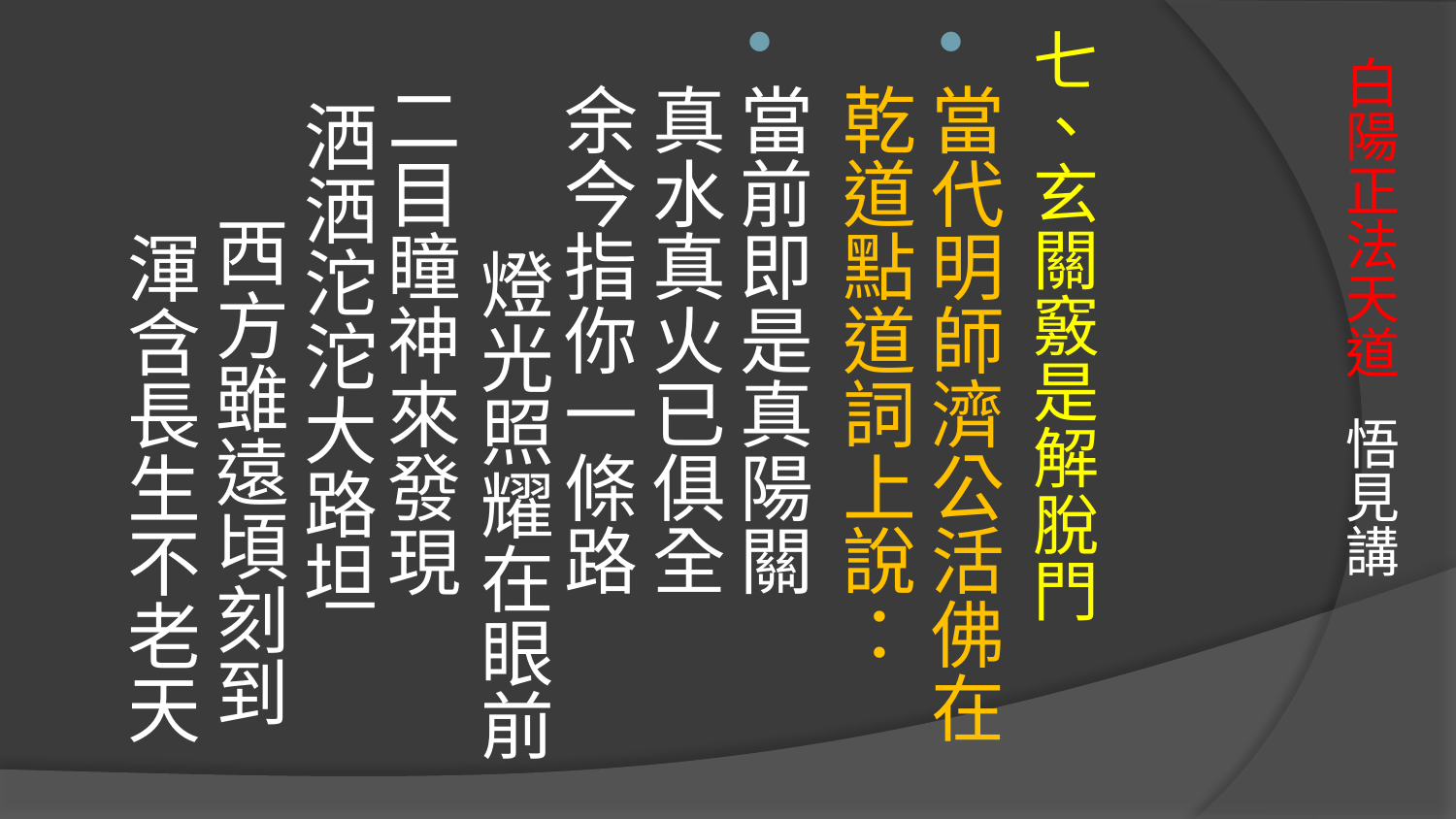

七、玄關竅是解脫門
當代明師濟公活佛在乾道點道詞上說：
當前即是真陽關          真水真火已俱全           余今指你一條路                      燈光照耀在眼前
二目瞳神來發現             洒洒沱沱大路坦                   西方雖遠頃刻到             渾含長生不老天

# 白陽正法天道   悟見講